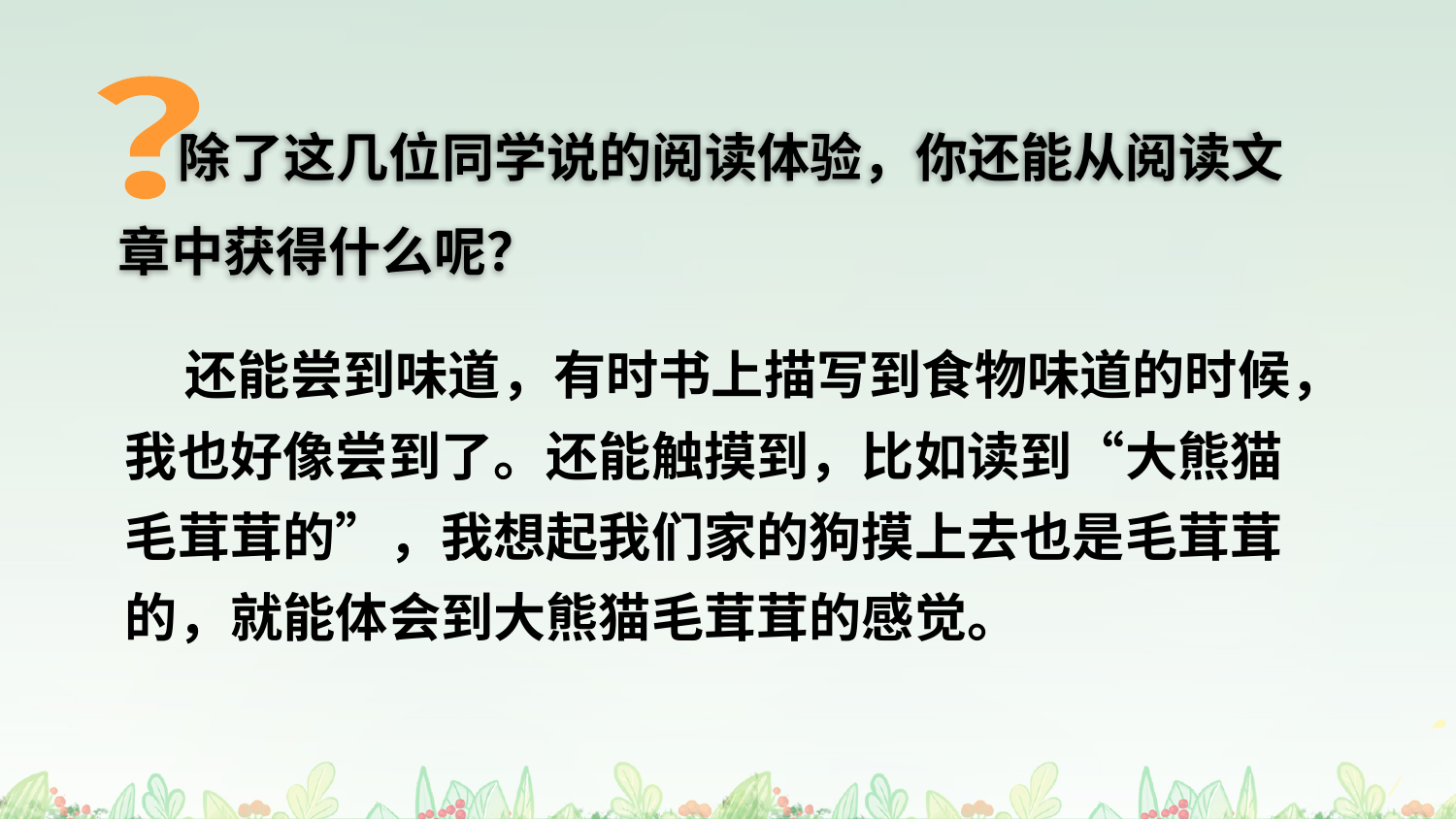

？
    除了这几位同学说的阅读体验，你还能从阅读文章中获得什么呢？

    还能尝到味道，有时书上描写到食物味道的时候，我也好像尝到了。还能触摸到，比如读到“大熊猫毛茸茸的”，我想起我们家的狗摸上去也是毛茸茸的，就能体会到大熊猫毛茸茸的感觉。